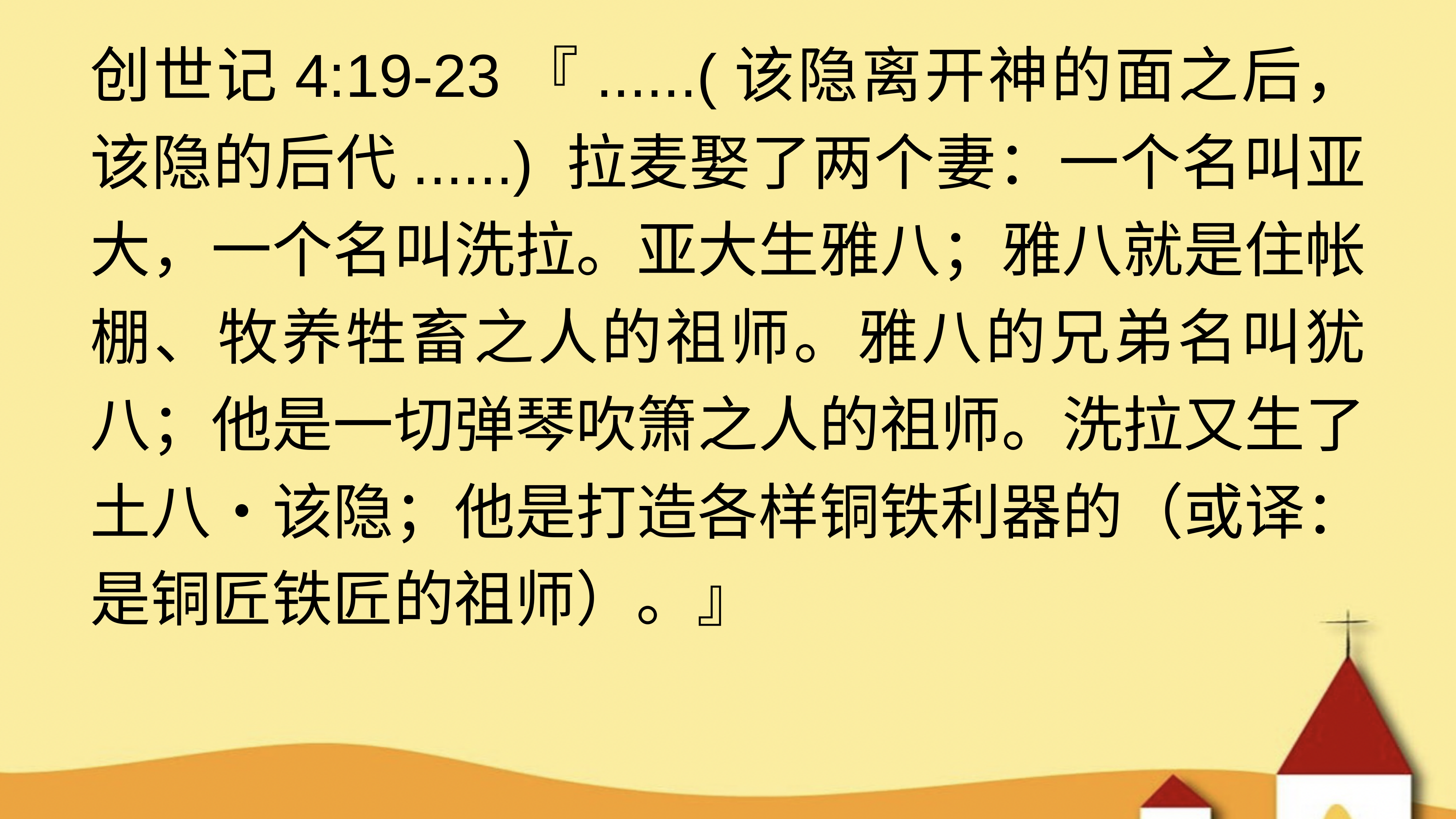

创世记4:19-23『......(该隐离开神的面之后，该隐的后代......) 拉麦娶了两个妻：一个名叫亚大，一个名叫洗拉。亚大生雅八；雅八就是住帐棚、牧养牲畜之人的祖师。雅八的兄弟名叫犹八；他是一切弹琴吹箫之人的祖师。洗拉又生了土八‧该隐；他是打造各样铜铁利器的（或译：是铜匠铁匠的祖师）。』
#